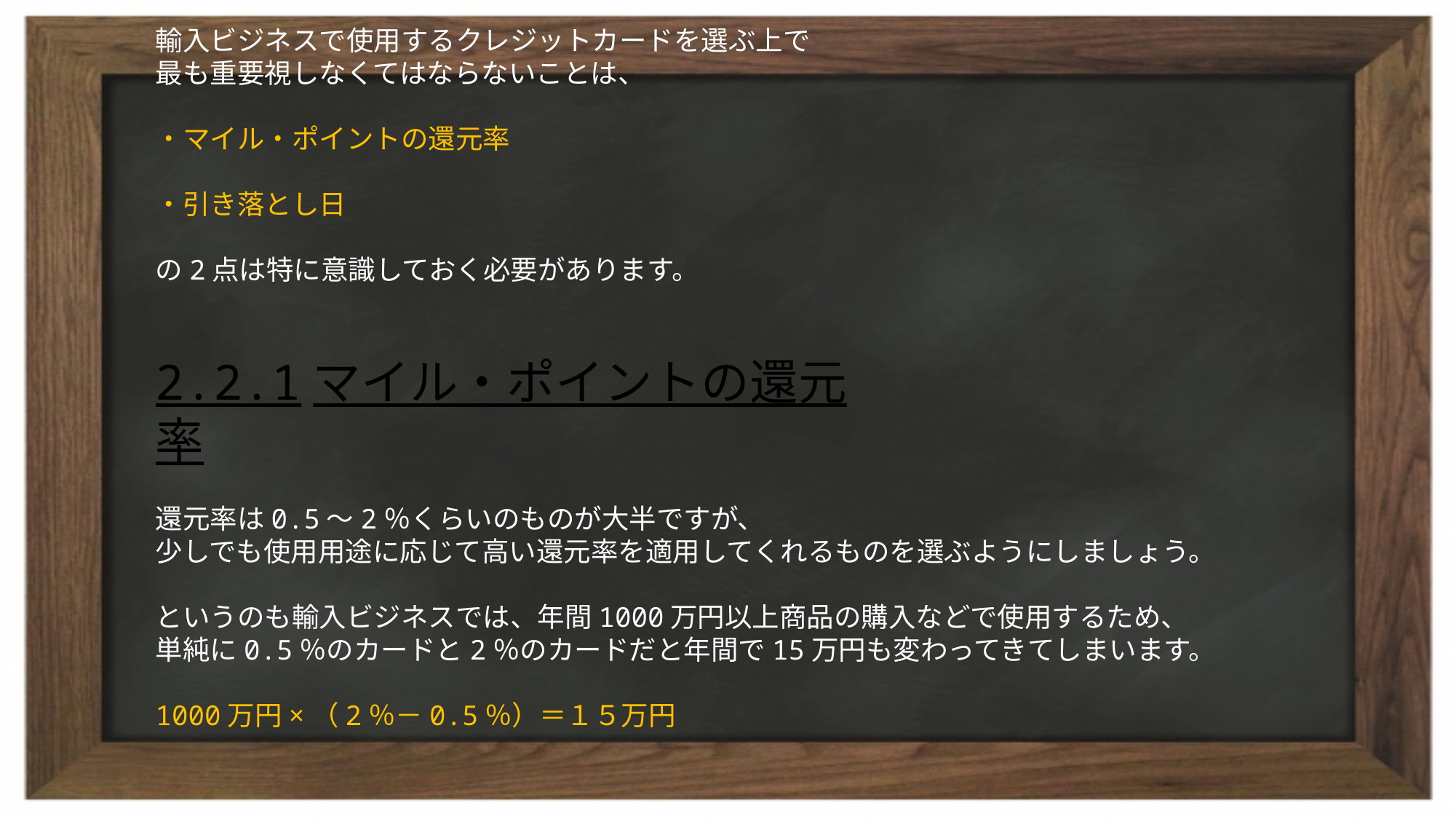

輸入ビジネスで使用するクレジットカードを選ぶ上で
最も重要視しなくてはならないことは、

・マイル・ポイントの還元率

・引き落とし日

の2点は特に意識しておく必要があります。
# 2.2.1マイル・ポイントの還元率
還元率は0.5～2％くらいのものが大半ですが、
少しでも使用用途に応じて高い還元率を適用してくれるものを選ぶようにしましょう。

というのも輸入ビジネスでは、年間1000万円以上商品の購入などで使用するため、
単純に0.5％のカードと2％のカードだと年間で15万円も変わってきてしまいます。

1000万円×（2％－0.5％）＝１５万円